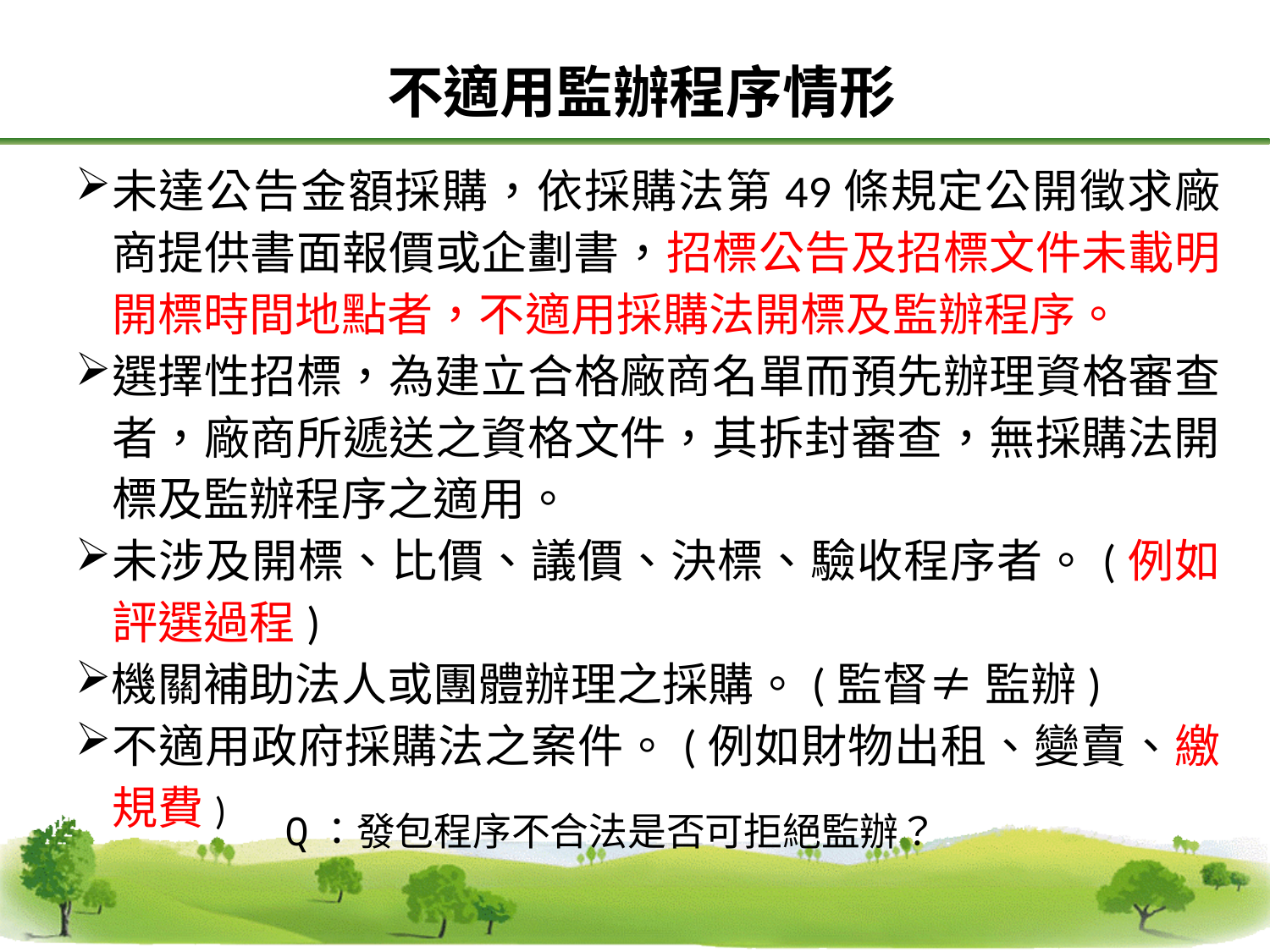

不適用監辦程序情形
未達公告金額採購，依採購法第49條規定公開徵求廠商提供書面報價或企劃書，招標公告及招標文件未載明開標時間地點者，不適用採購法開標及監辦程序。
選擇性招標，為建立合格廠商名單而預先辦理資格審查者，廠商所遞送之資格文件，其拆封審查，無採購法開標及監辦程序之適用。
未涉及開標、比價、議價、決標、驗收程序者。(例如評選過程)
機關補助法人或團體辦理之採購。(監督≠ 監辦)
不適用政府採購法之案件。(例如財物出租、變賣、繳規費)
Q：發包程序不合法是否可拒絕監辦？